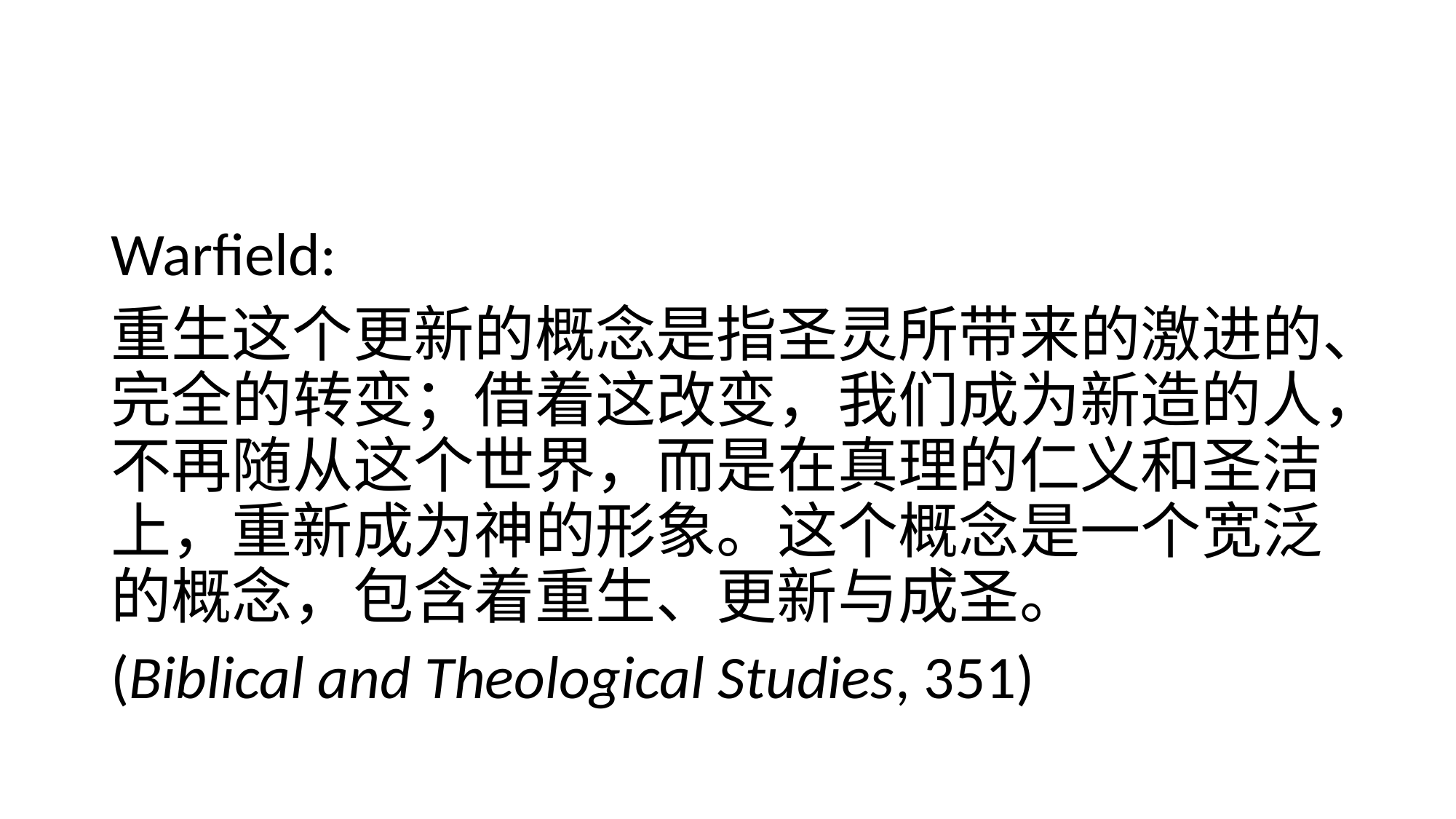

#
Warfield:
重生这个更新的概念是指圣灵所带来的激进的、完全的转变；借着这改变，我们成为新造的人，不再随从这个世界，而是在真理的仁义和圣洁上，重新成为神的形象。这个概念是一个宽泛的概念，包含着重生、更新与成圣。
(Biblical and Theological Studies, 351)